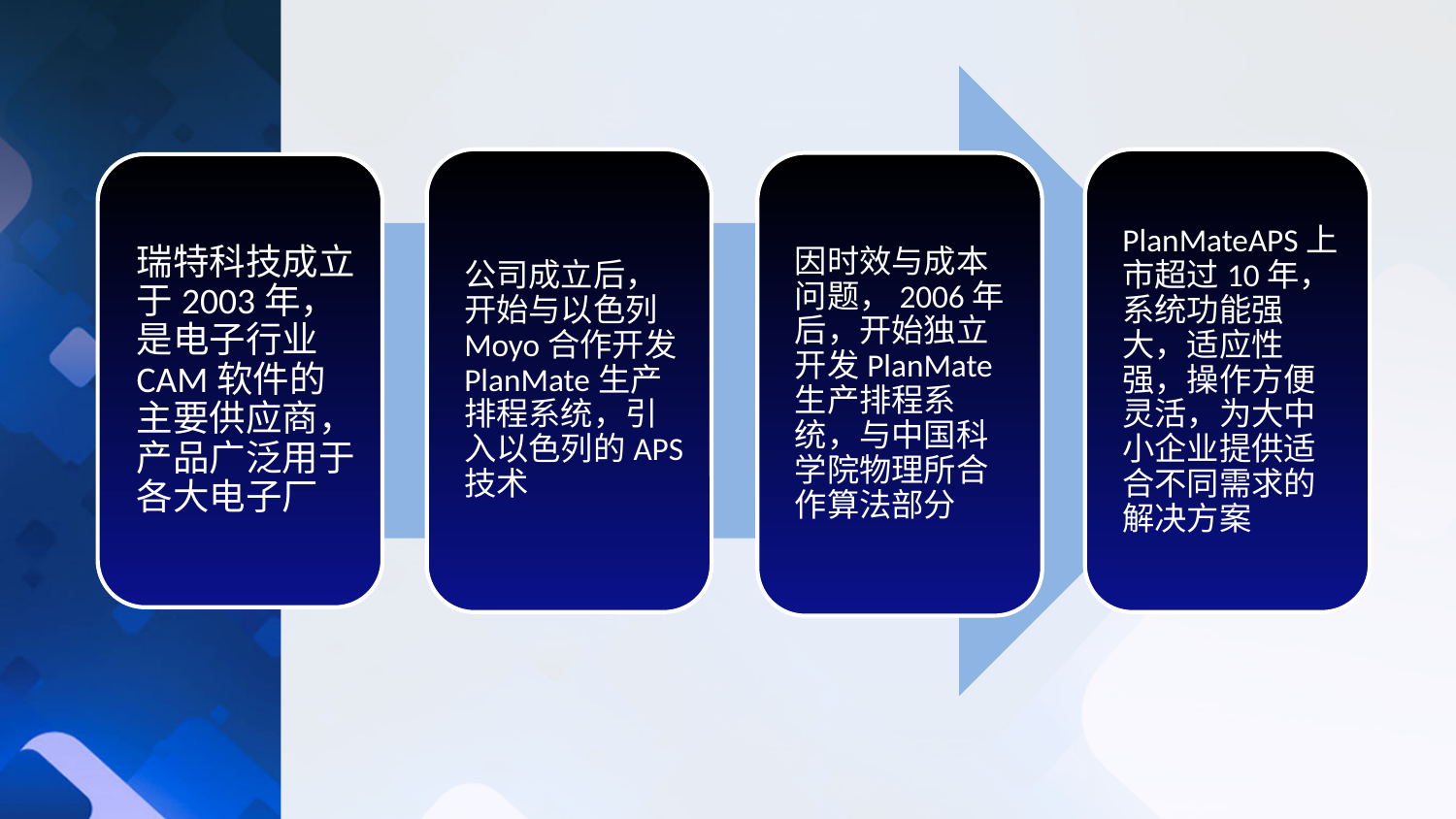

瑞特科技成立于2003年，是电子行业CAM软件的主要供应商，产品广泛用于各大电子厂
公司成立后，开始与以色列Moyo合作开发PlanMate生产排程系统，引入以色列的APS技术
因时效与成本问题，2006年后，开始独立开发PlanMate生产排程系统，与中国科学院物理所合作算法部分
PlanMateAPS上市超过10年，系统功能强大，适应性强，操作方便灵活，为大中小企业提供适合不同需求的解决方案